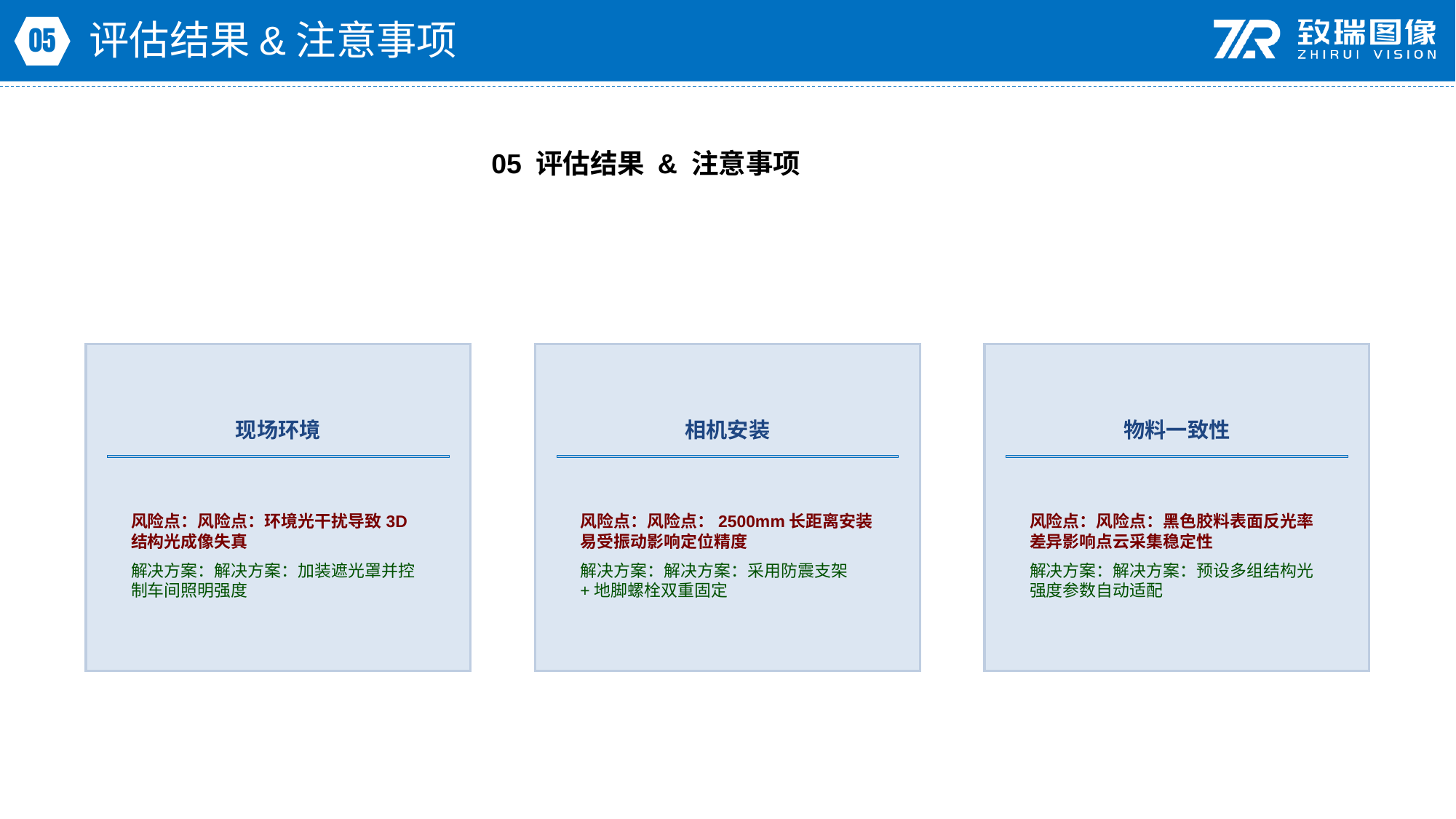

评估结果&注意事项
05

05 评估结果 & 注意事项

现场环境

相机安装

物料一致性

风险点：风险点：环境光干扰导致3D结构光成像失真
解决方案：解决方案：加装遮光罩并控制车间照明强度

风险点：风险点：2500mm长距离安装易受振动影响定位精度
解决方案：解决方案：采用防震支架+地脚螺栓双重固定

风险点：风险点：黑色胶料表面反光率差异影响点云采集稳定性
解决方案：解决方案：预设多组结构光强度参数自动适配